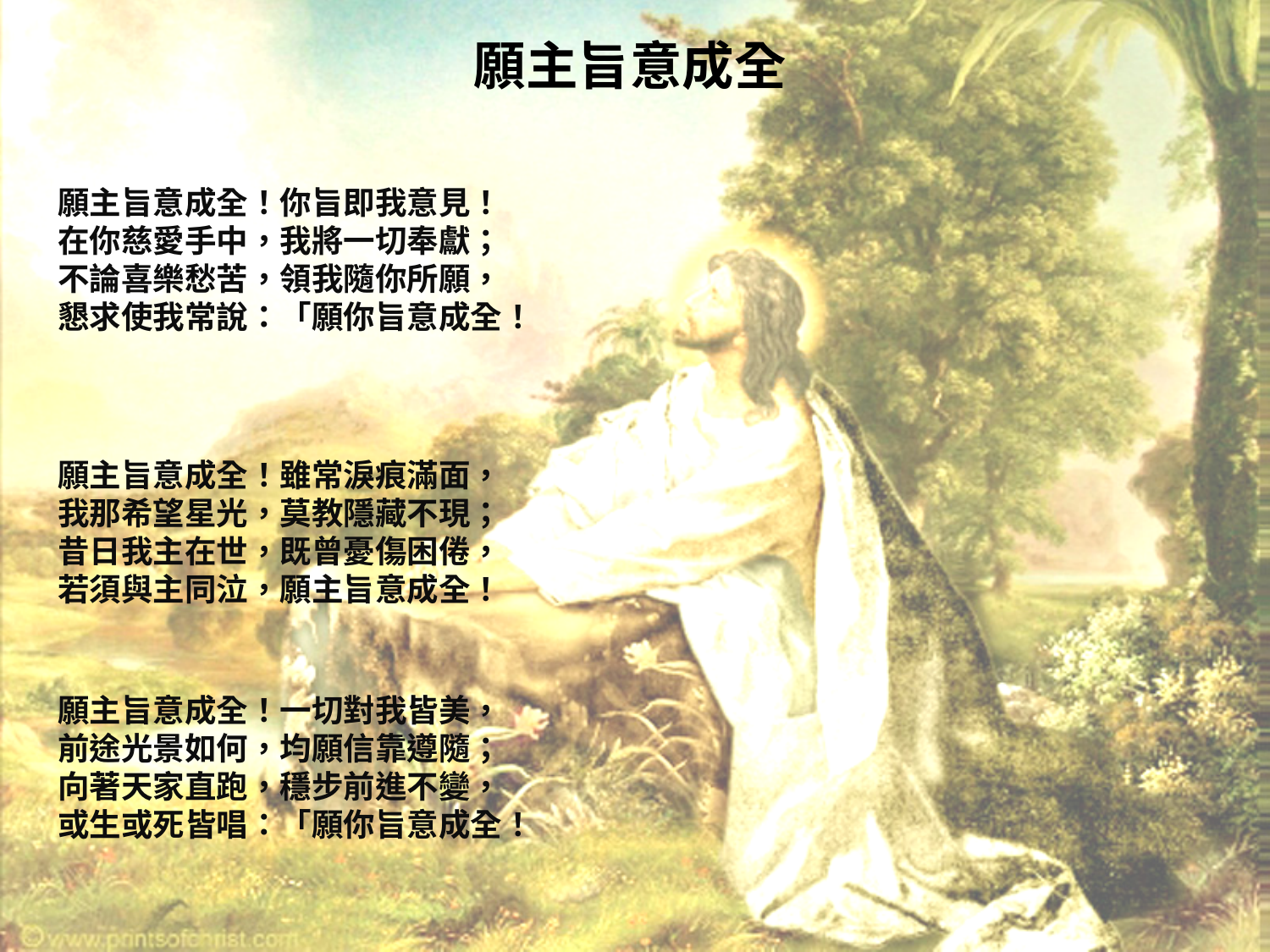

# 願主旨意成全
願主旨意成全！你旨即我意見！
在你慈愛手中，我將一切奉獻；
不論喜樂愁苦，領我隨你所願，
懇求使我常說：「願你旨意成全！
願主旨意成全！雖常淚痕滿面，
我那希望星光，莫教隱藏不現；
昔日我主在世，既曾憂傷困倦，
若須與主同泣，願主旨意成全！
願主旨意成全！一切對我皆美，
前途光景如何，均願信靠遵隨；
向著天家直跑，穩步前進不變，
或生或死皆唱：「願你旨意成全！